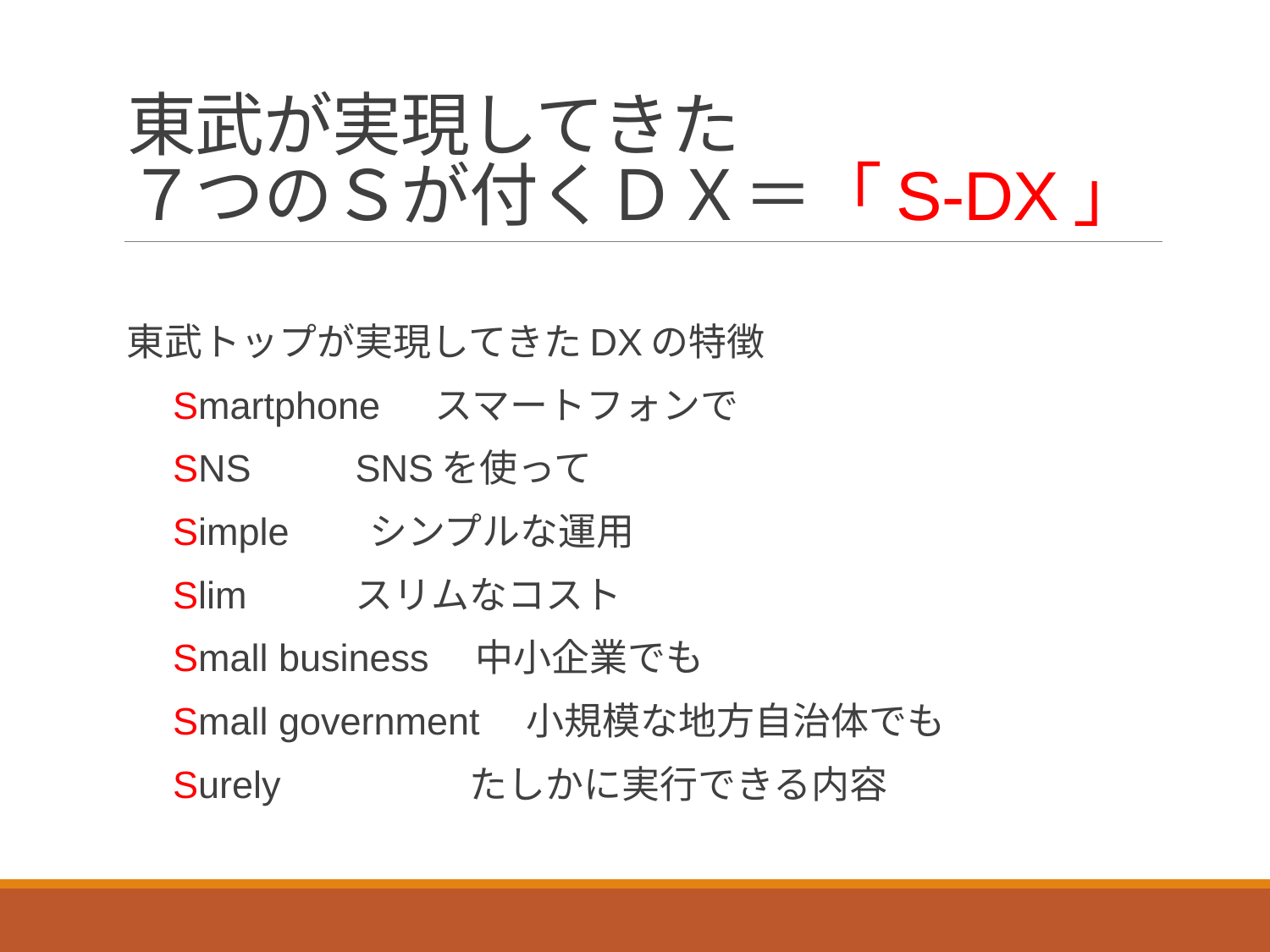

# 東武が実現してきた ７つのＳが付くＤＸ＝「S-DX」

東武トップが実現してきたDXの特徴
　Smartphone　 スマートフォンで
　SNS　　 	SNSを使って
　Simple　    シンプルな運用
　Slim　　 	スリムなコスト
　Small business　中小企業でも
　Small government　小規模な地方自治体でも
　Surely 　　	たしかに実行できる内容